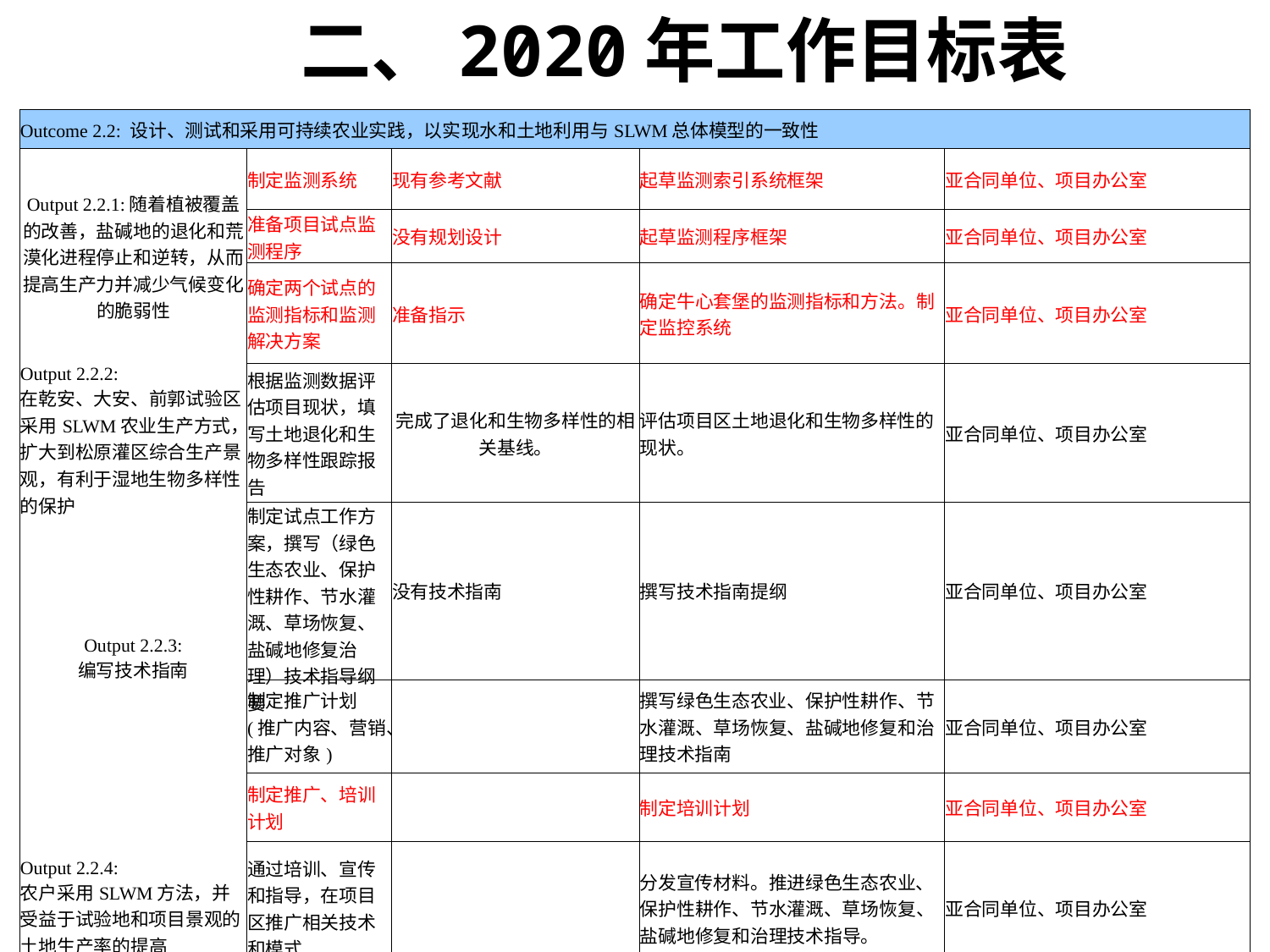

二、2020年工作目标表
| Outcome 2.2: 设计、测试和采用可持续农业实践，以实现水和土地利用与SLWM总体模型的一致性 |  |  |  |  |
| --- | --- | --- | --- | --- |
| Output 2.2.1:随着植被覆盖的改善，盐碱地的退化和荒漠化进程停止和逆转，从而提高生产力并减少气候变化的脆弱性 | 制定监测系统 | 现有参考文献 | 起草监测索引系统框架 | 亚合同单位、项目办公室 |
|  | 准备项目试点监测程序 | 没有规划设计 | 起草监测程序框架 | 亚合同单位、项目办公室 |
|  | 确定两个试点的监测指标和监测解决方案 | 准备指示 | 确定牛心套堡的监测指标和方法。制定监控系统 | 亚合同单位、项目办公室 |
| Output 2.2.2: 在乾安、大安、前郭试验区采用SLWM农业生产方式，扩大到松原灌区综合生产景观，有利于湿地生物多样性的保护 | 根据监测数据评估项目现状，填写土地退化和生物多样性跟踪报告 | 完成了退化和生物多样性的相关基线。 | 评估项目区土地退化和生物多样性的现状。 | 亚合同单位、项目办公室 |
| Output 2.2.3: 编写技术指南 | 制定试点工作方案，撰写（绿色生态农业、保护性耕作、节水灌溉、草场恢复、盐碱地修复治理）技术指导纲要 | 没有技术指南 | 撰写技术指南提纲 | 亚合同单位、项目办公室 |
|  | 制定推广计划(推广内容、营销、推广对象) |  | 撰写绿色生态农业、保护性耕作、节水灌溉、草场恢复、盐碱地修复和治理技术指南 | 亚合同单位、项目办公室 |
|  | 制定推广、培训计划 |  | 制定培训计划 | 亚合同单位、项目办公室 |
| Output 2.2.4: 农户采用SLWM方法，并受益于试验地和项目景观的土地生产率的提高 | 通过培训、宣传和指导，在项目区推广相关技术和模式 |  | 分发宣传材料。推进绿色生态农业、保护性耕作、节水灌溉、草场恢复、盐碱地修复和治理技术指导。 | 亚合同单位、项目办公室 |